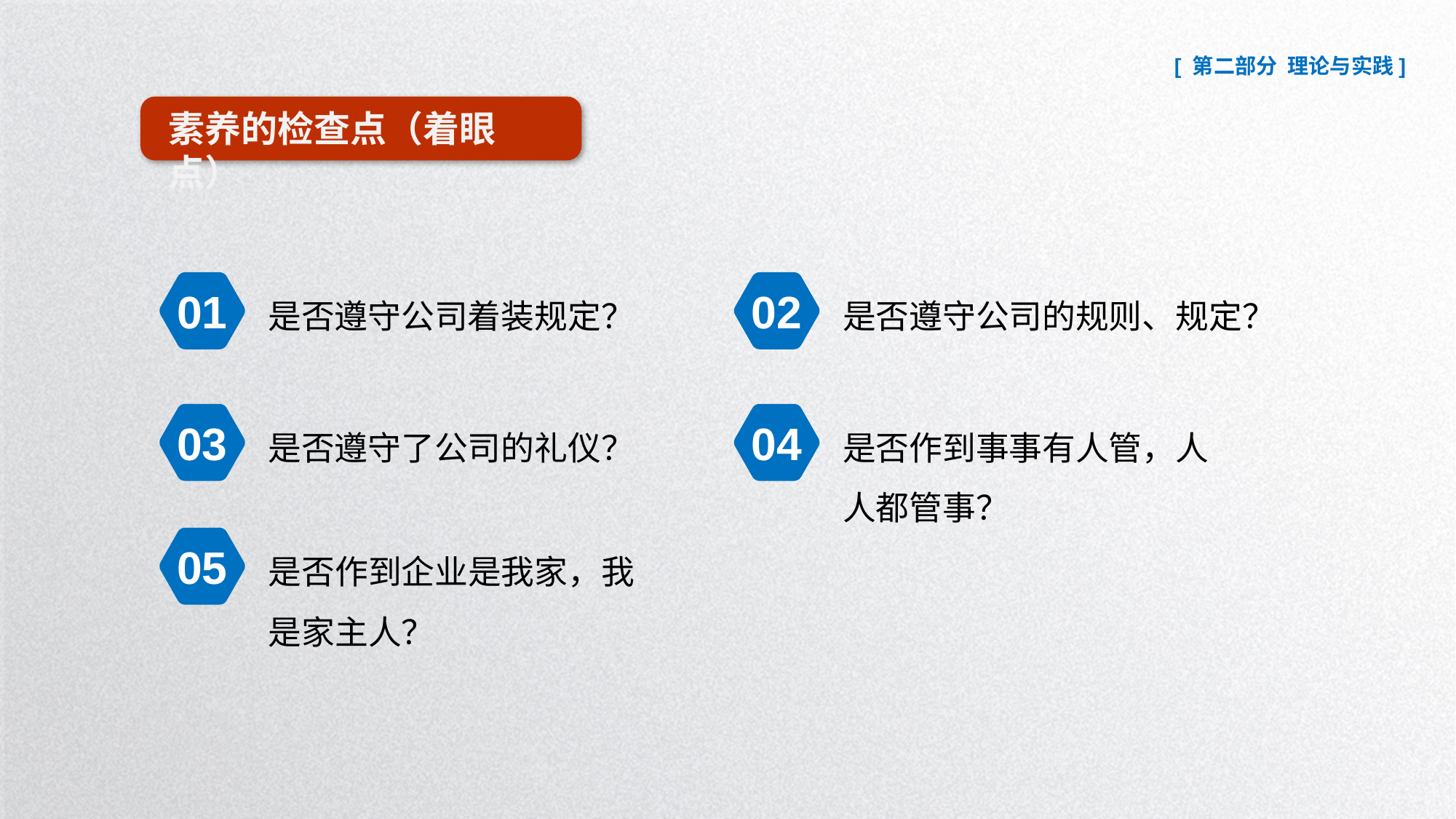

素养的检查点（着眼点）
是否遵守公司着装规定？
是否遵守公司的规则、规定？

01
02
是否遵守了公司的礼仪？
是否作到事事有人管，人人都管事？

03
04
是否作到企业是我家，我是家主人？

05